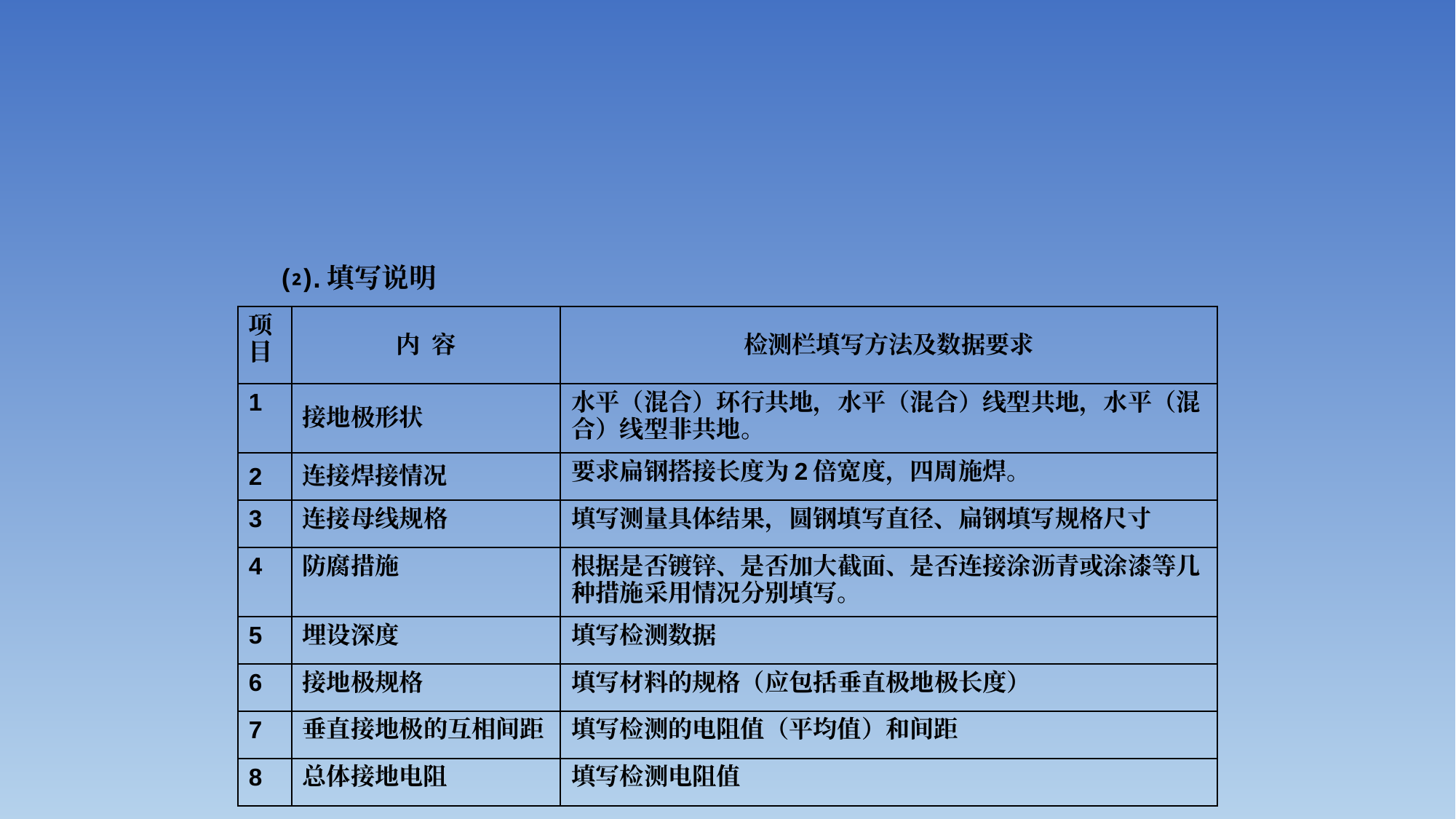

#

⑵.填写说明
| 项 目 | 内 容 | 检测栏填写方法及数据要求 |
| --- | --- | --- |
| 1 | 接地极形状 | 水平（混合）环行共地，水平（混合）线型共地，水平（混合）线型非共地。 |
| 2 | 连接焊接情况 | 要求扁钢搭接长度为2倍宽度，四周施焊。 |
| 3 | 连接母线规格 | 填写测量具体结果，圆钢填写直径、扁钢填写规格尺寸 |
| 4 | 防腐措施 | 根据是否镀锌、是否加大截面、是否连接涂沥青或涂漆等几种措施采用情况分别填写。 |
| 5 | 埋设深度 | 填写检测数据 |
| 6 | 接地极规格 | 填写材料的规格（应包括垂直极地极长度） |
| 7 | 垂直接地极的互相间距 | 填写检测的电阻值（平均值）和间距 |
| 8 | 总体接地电阻 | 填写检测电阻值 |